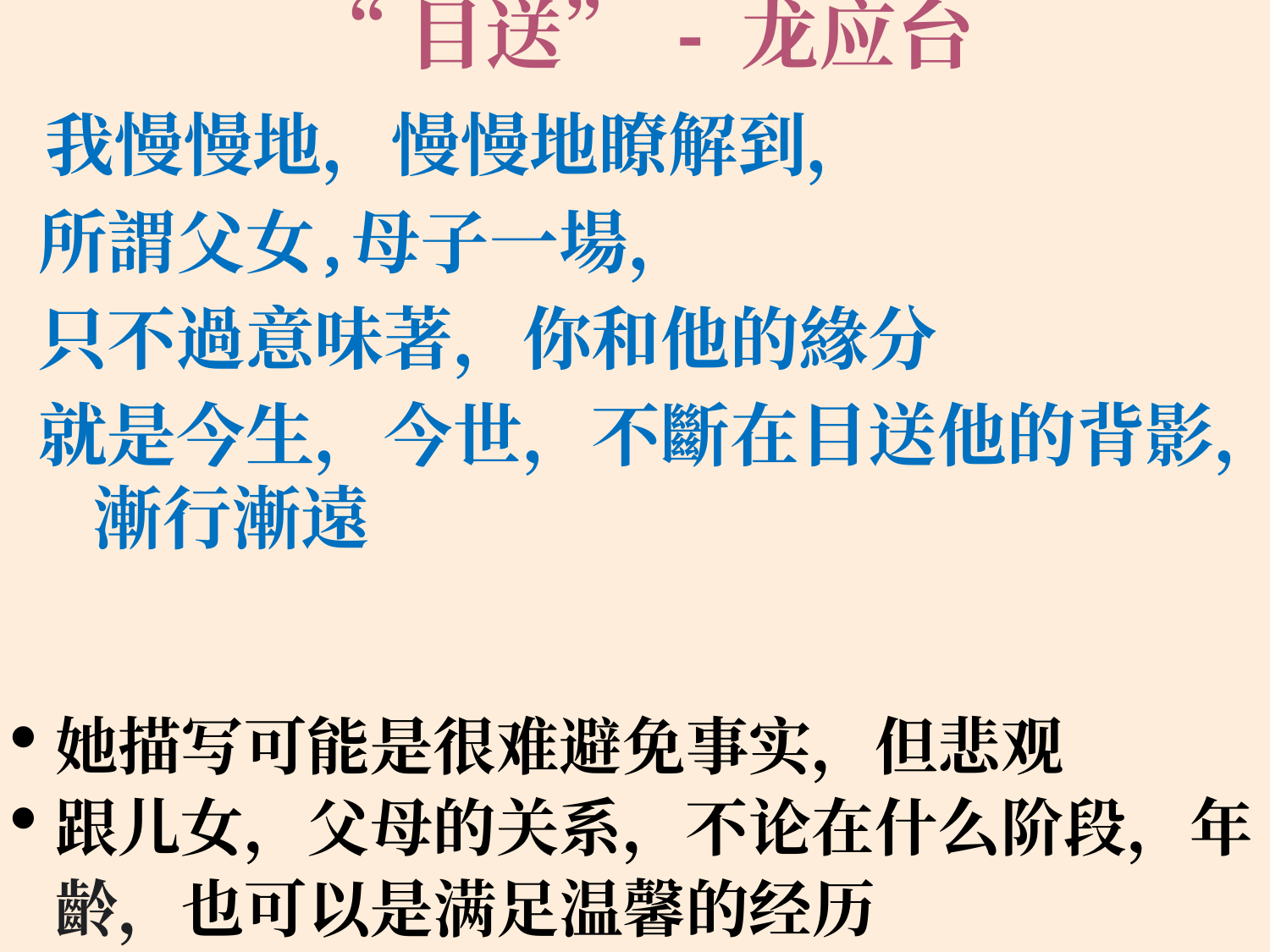

# “目送” - 龙应台
   我慢慢地，慢慢地瞭解到，
 所謂父女,母子一場，
 只不過意味著，你和他的緣分
 就是今生，今世，不斷在目送他的背影， 漸行漸遠

她描写可能是很难避免事实，但悲观
跟儿女，父母的关系，不论在什么阶段，年齡，也可以是满足温馨的经历